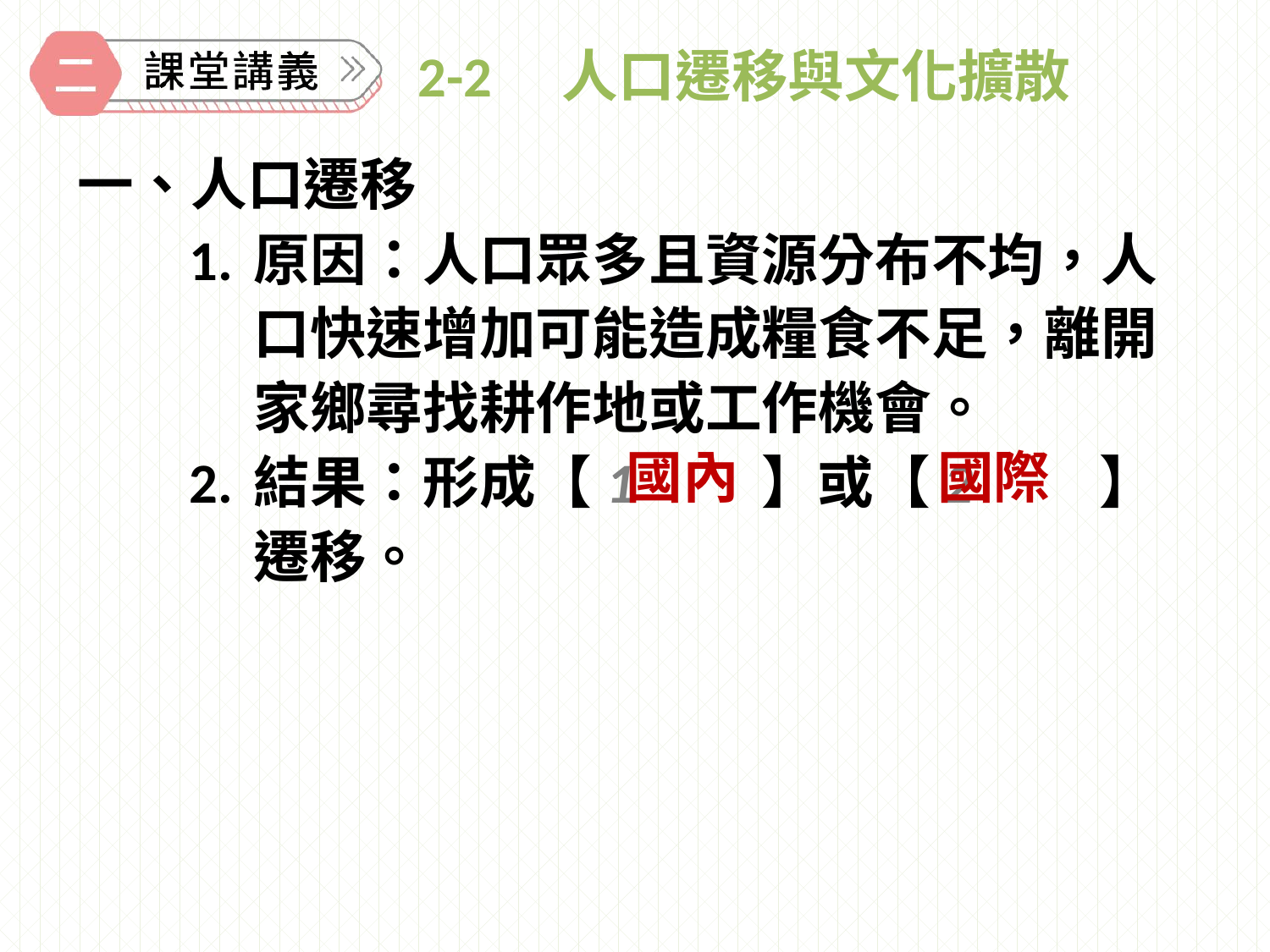

# 2-2　人口遷移與文化擴散
一、人口遷移
1.	原因：人口眾多且資源分布不均，人口快速增加可能造成糧食不足，離開家鄉尋找耕作地或工作機會。
2.	結果：形成【1　　】或【2　　】遷移。
國內
國際